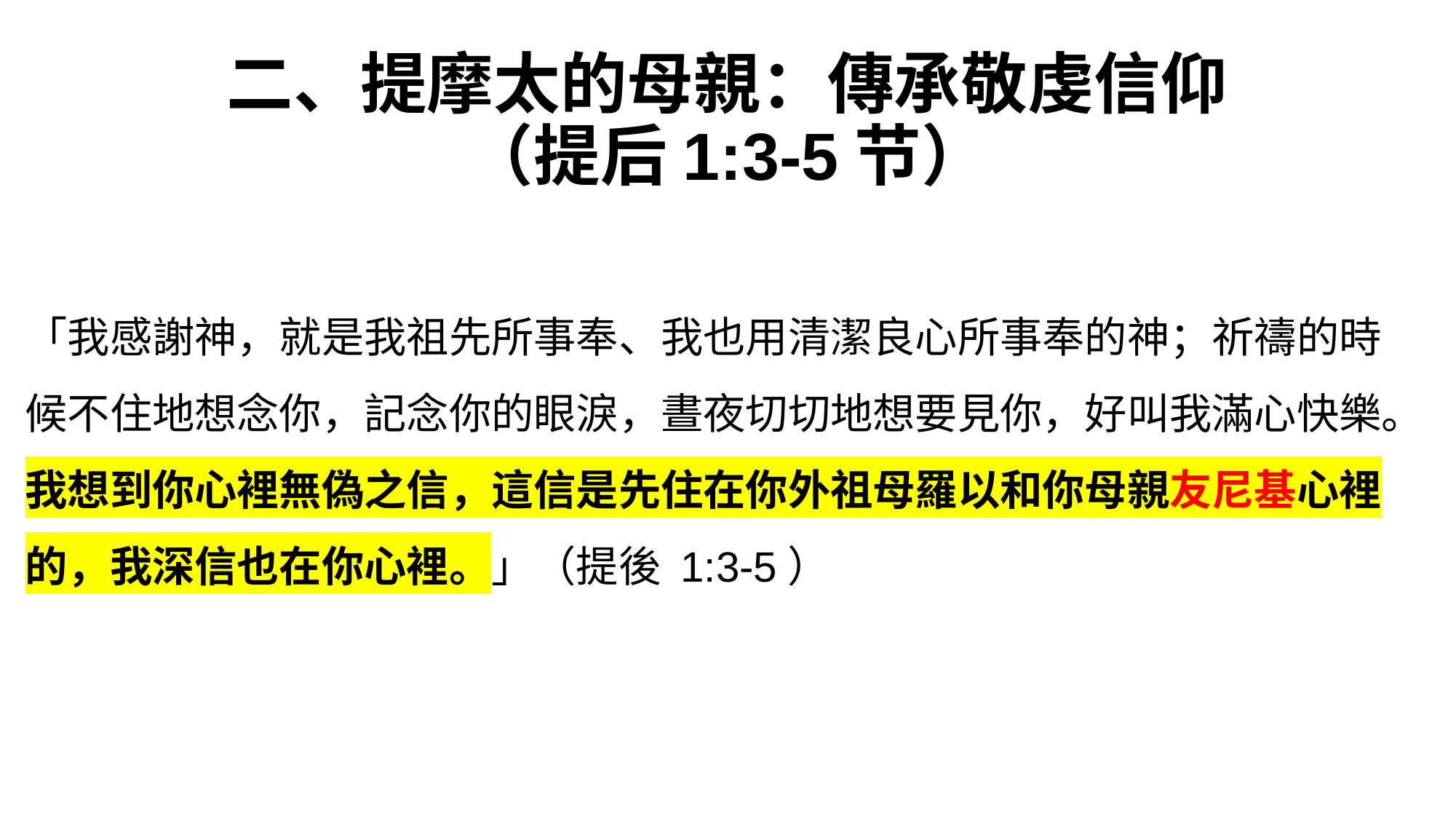

# 二、提摩太的母親：傳承敬虔信仰 （提后1:3-5节）
「我感謝神，就是我祖先所事奉、我也用清潔良心所事奉的神；祈禱的時候不住地想念你，記念你的眼淚，晝夜切切地想要見你，好叫我滿心快樂。我想到你心裡無偽之信，這信是先住在你外祖母羅以和你母親友尼基心裡的，我深信也在你心裡。」（提後 1:3-5）